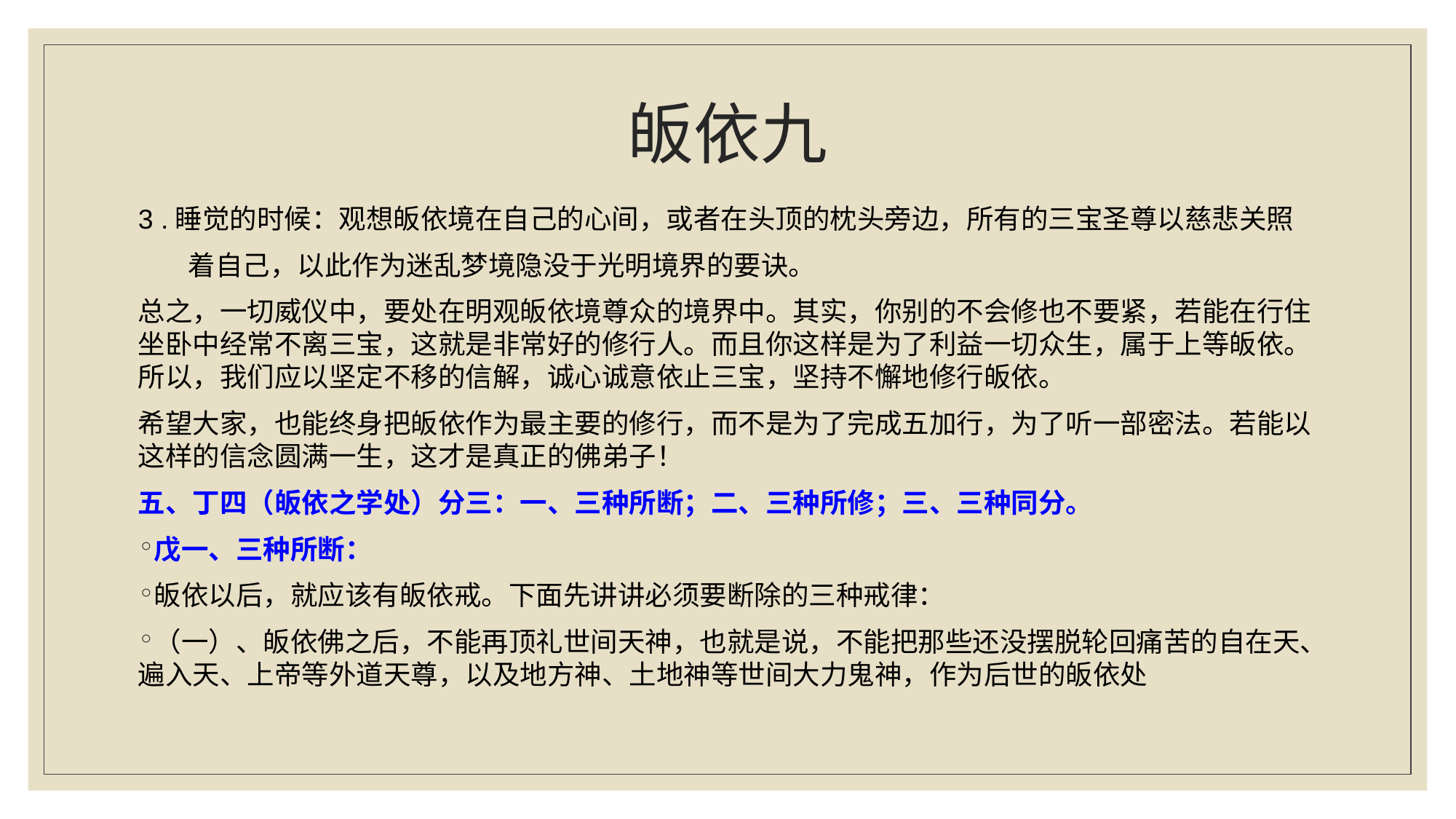

# 皈依九
3 .睡觉的时候：观想皈依境在自己的心间，或者在头顶的枕头旁边，所有的三宝圣尊以慈悲关照
       着自己，以此作为迷乱梦境隐没于光明境界的要诀。
总之，一切威仪中，要处在明观皈依境尊众的境界中。其实，你别的不会修也不要紧，若能在行住坐卧中经常不离三宝，这就是非常好的修行人。而且你这样是为了利益一切众生，属于上等皈依。所以，我们应以坚定不移的信解，诚心诚意依止三宝，坚持不懈地修行皈依。
希望大家，也能终身把皈依作为最主要的修行，而不是为了完成五加行，为了听一部密法。若能以这样的信念圆满一生，这才是真正的佛弟子！
五、丁四（皈依之学处）分三：一、三种所断；二、三种所修；三、三种同分。
戊一、三种所断：
皈依以后，就应该有皈依戒。下面先讲讲必须要断除的三种戒律：
（一）、皈依佛之后，不能再顶礼世间天神，也就是说，不能把那些还没摆脱轮回痛苦的自在天、遍入天、上帝等外道天尊，以及地方神、土地神等世间大力鬼神，作为后世的皈依处